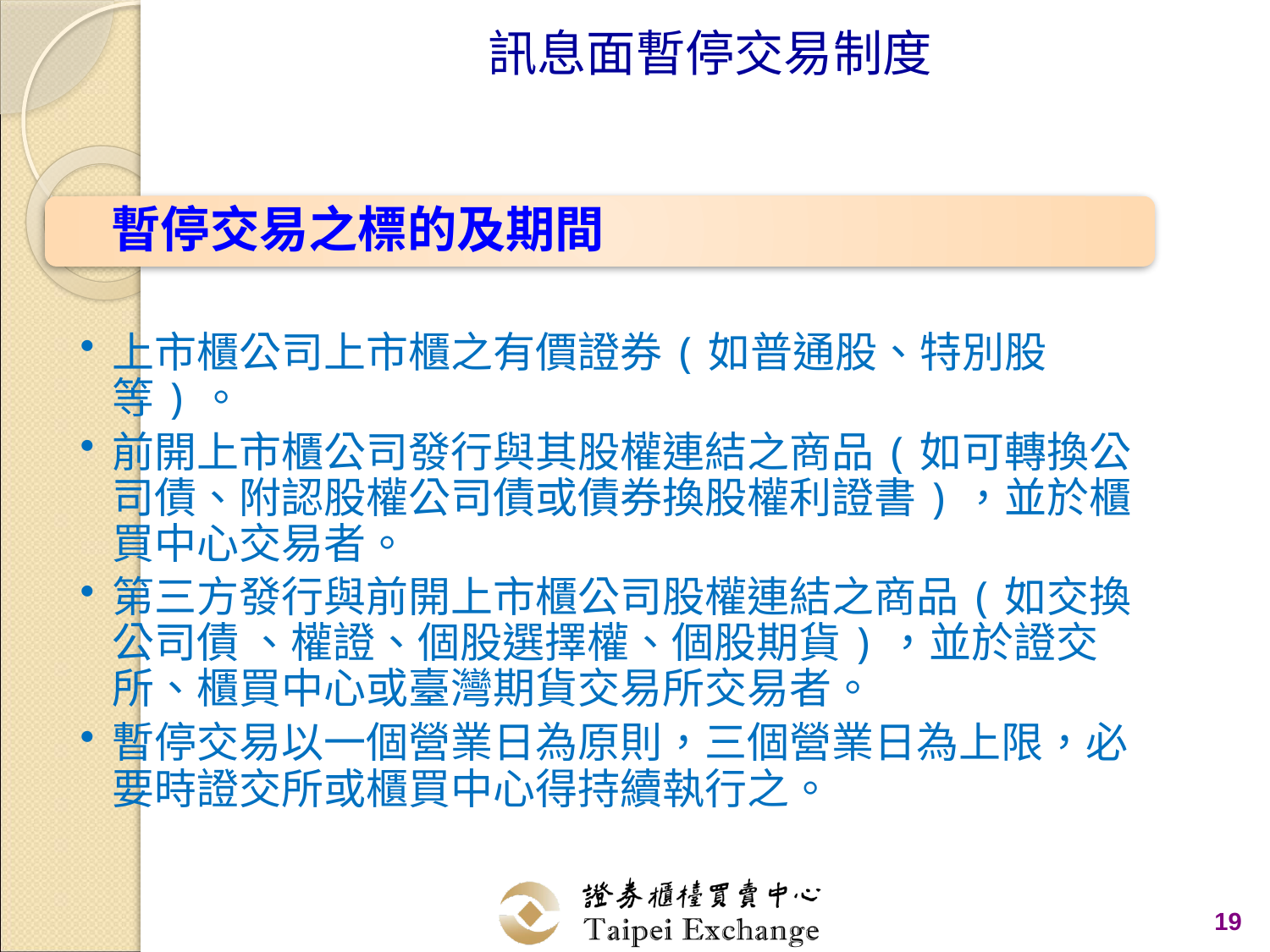

訊息面暫停交易制度
   暫停交易之標的及期間

上市櫃公司上市櫃之有價證券(如普通股、特別股等)。
前開上市櫃公司發行與其股權連結之商品(如可轉換公司債、附認股權公司債或債券換股權利證書)，並於櫃買中心交易者。
第三方發行與前開上市櫃公司股權連結之商品(如交換公司債 、權證、個股選擇權、個股期貨)，並於證交所、櫃買中心或臺灣期貨交易所交易者。
暫停交易以一個營業日為原則，三個營業日為上限，必要時證交所或櫃買中心得持續執行之。

19